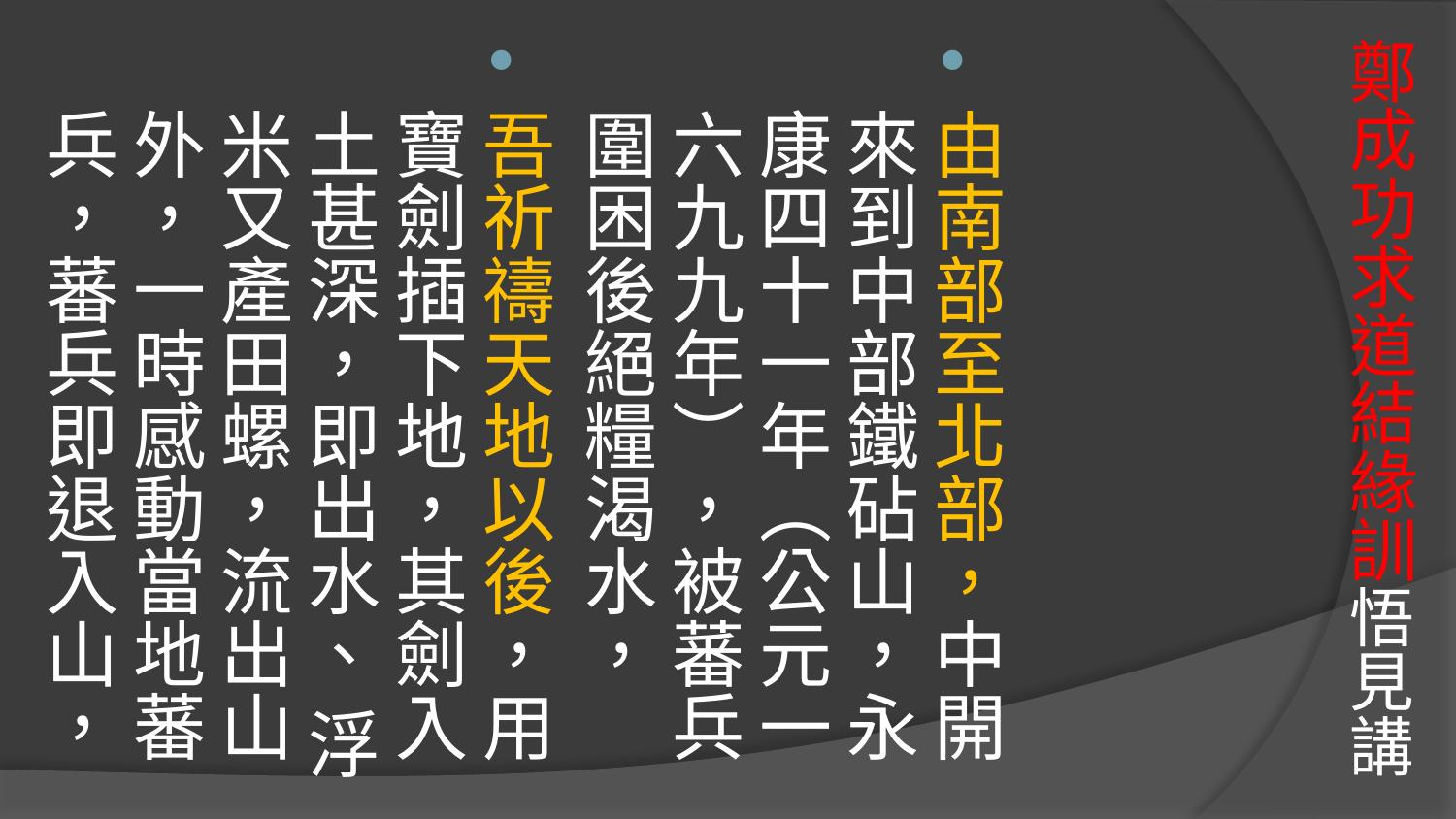

# 鄭成功求道結緣訓悟見講
由南部至北部，中開來到中部鐵砧山，永康四十一年（公元一六九九年），被蕃兵圍困後絕糧渴水，
吾祈禱天地以後，用寶劍插下地，其劍入土甚深，即出水、 浮米又產田螺，流出山外，一時感動當地蕃兵，蕃兵即退入山，